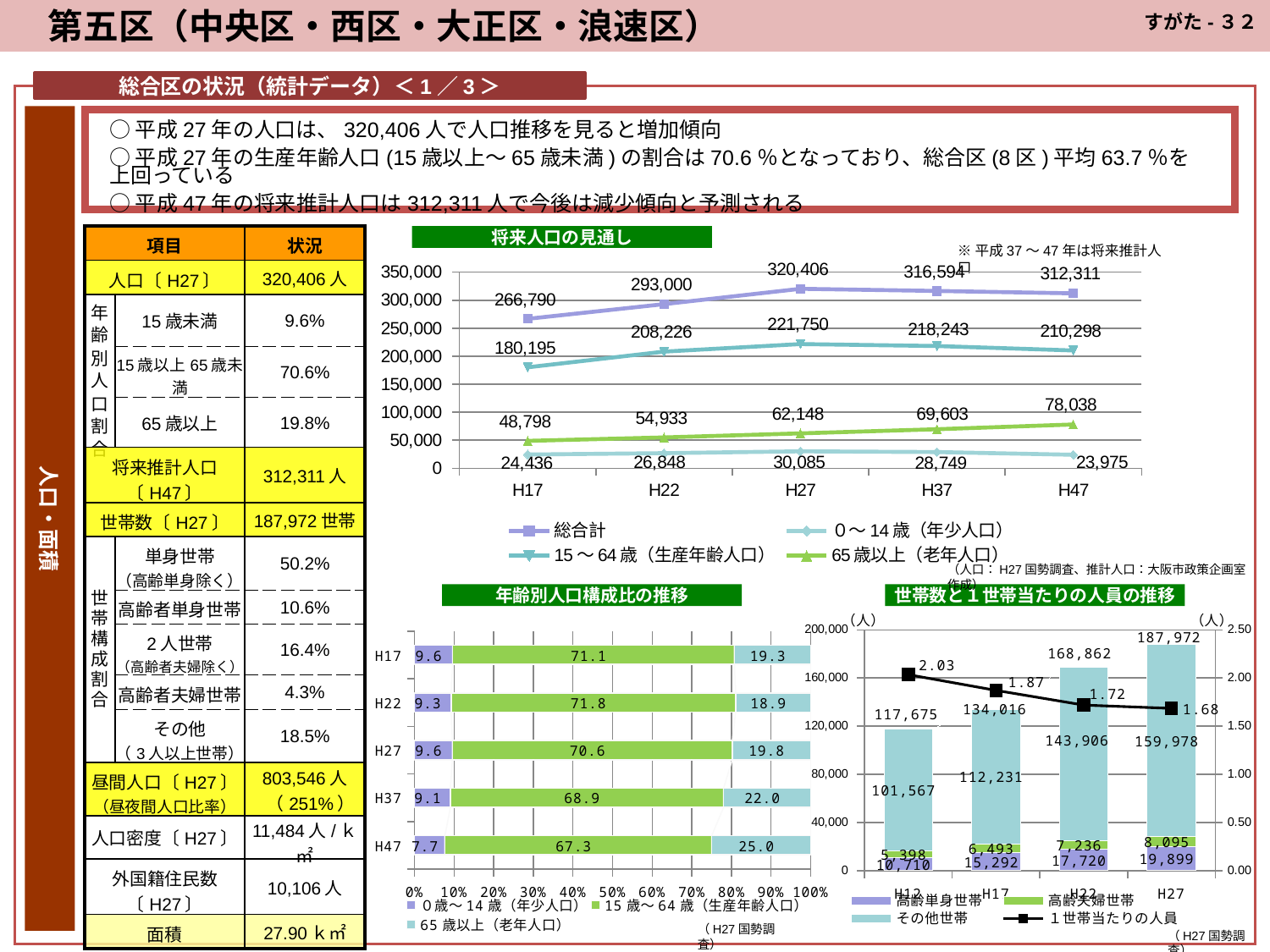

第五区（中央区・西区・大正区・浪速区）
すがた-３２
総合区の状況（統計データ）＜1／3＞

人口・面積

○平成27年の人口は、320,406人で人口推移を見ると増加傾向
○平成27年の生産年齢人口(15歳以上～65歳未満)の割合は70.6％となっており、総合区(8区)平均63.7％を上回っている
○平成47年の将来推計人口は312,311人で今後は減少傾向と予測される
| 項目 |  | 状況 |
| --- | --- | --- |
| 人口〔H27〕 |  | 320,406人 |
| 年齢別人口割合 | 15歳未満 | 9.6% |
|  | 15歳以上65歳未満 | 70.6% |
|  | 65歳以上 | 19.8% |
| 将来推計人口〔H47〕 |  | 312,311人 |
| 世帯数〔H27〕 |  | 187,972世帯 |
| 世帯構成割合 | 単身世帯 （高齢単身除く） | 50.2% |
|  | 高齢者単身世帯 | 10.6% |
|  | 2人世帯 （高齢者夫婦除く） | 16.4% |
|  | 高齢者夫婦世帯 | 4.3% |
|  | その他 （3人以上世帯） | 18.5% |
| 昼間人口〔H27〕 （昼夜間人口比率） |  | 803,546人（251%） |
| 人口密度〔H27〕 |  | 11,484人/ｋ㎡ |
| 外国籍住民数〔H27〕 |  | 10,106人 |
| 面積 |  | 27.90ｋ㎡ |
将来人口の見通し
※平成37～47年は将来推計人口

### Chart

| Category | 総合計 | ０～14歳（年少人口） | 15～64歳（生産年齢人口） | 65歳以上（老年人口） |
|---|---|---|---|---|
| H17 | 266790.0 | 24436.0 | 180195.0 | 48798.0 |
| H22 | 293000.0 | 26848.0 | 208226.0 | 54933.0 |
| H27 | 320406.0 | 30085.0 | 221750.0 | 62148.0 |
| H37 | 316594.23186512815 | 28748.954428076657 | 218242.64415862155 | 69602.63327843 |
| H47 | 312310.60022986284 | 23974.87298248695 | 210297.9801694877 | 78037.74707788821 |
（人口：H27国勢調査、推計人口：大阪市政策企画室作成）
年齢別人口構成比の推移
世帯数と１世帯当たりの人員の推移

### Chart

| Category | 高齢単身世帯 | 高齢夫婦世帯 | その他世帯 |  | １世帯当たりの人員 |
|---|---|---|---|---|---|
| H12 | 10710.0 | 5398.0 | 101567.0 | 117675.0 | 2.034901210962516 |
| H17 | 15292.0 | 6493.0 | 112231.0 | 134016.0 | 1.8713810291308501 |
| H22 | 17720.0 | 7236.0 | 143906.0 | 168862.0 | 1.718776278854873 |
| H27 | 19899.0 | 8095.0 | 159978.0 | 187972.0 | 1.6843678845786287 |

### Chart

| Category | ０歳～14歳（年少人口） | 15歳～64歳（生産年齢人口） | 65歳以上（老年人口） |
|---|---|---|---|
| H47 | 7.676611989743956 | 67.33616470741207 | 24.98722330284359 |
| H37 | 9.080694319258477 | 68.9344979132768 | 21.98480776746473 |
| H27 | 9.581728947108601 | 70.62484274626266 | 19.793428306628066 |
| H22 | 9.257707572575834 | 71.80033585395662 | 18.941956573462022 |
| H17 | 9.642148293999501 | 71.10275461766206 | 19.25509708833629 |
（H27国勢調査）
（H27国勢調査）